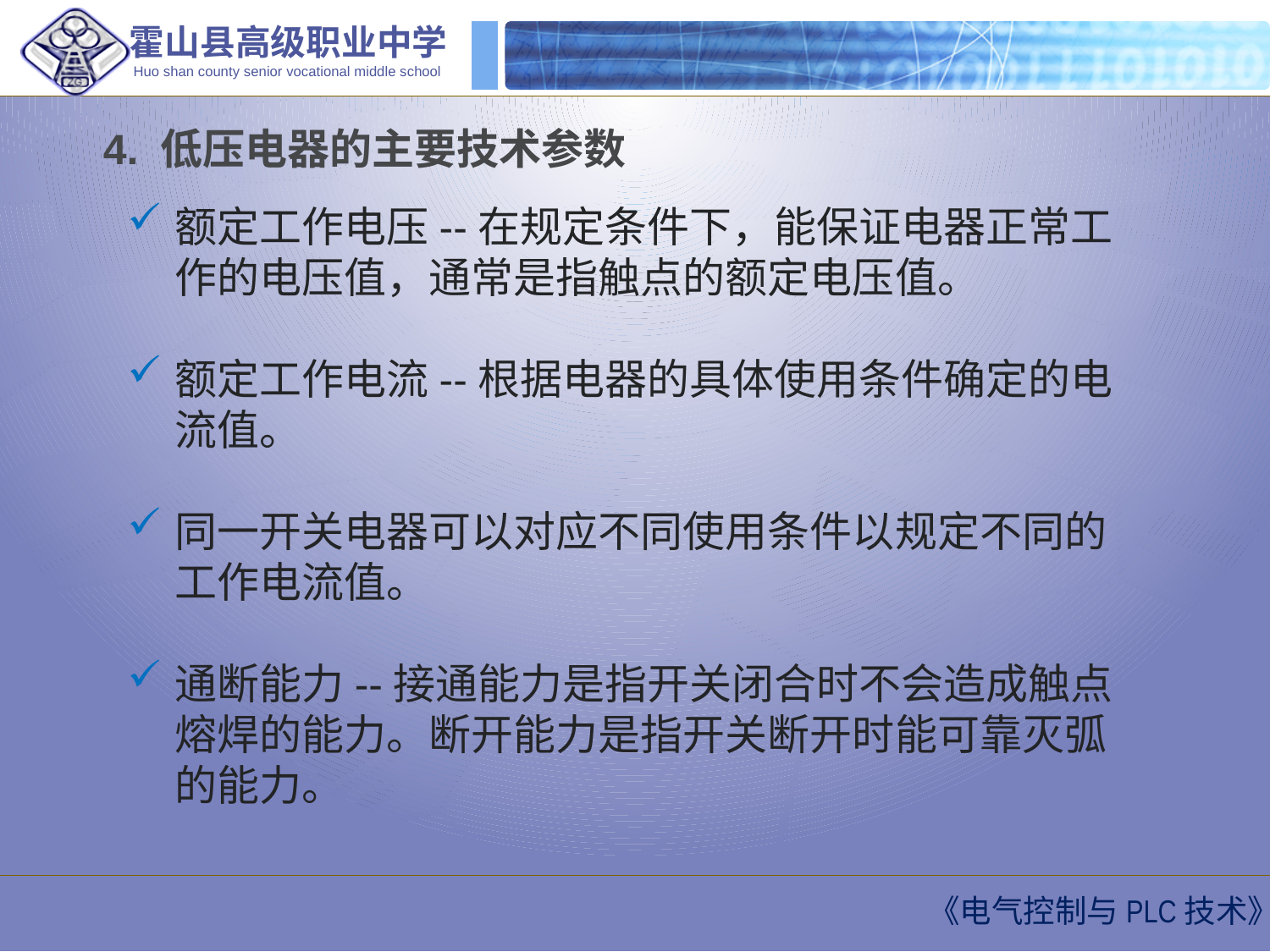

4. 低压电器的主要技术参数
额定工作电压--在规定条件下，能保证电器正常工作的电压值，通常是指触点的额定电压值。

额定工作电流--根据电器的具体使用条件确定的电流值。

同一开关电器可以对应不同使用条件以规定不同的工作电流值。

通断能力--接通能力是指开关闭合时不会造成触点熔焊的能力。断开能力是指开关断开时能可靠灭弧的能力。